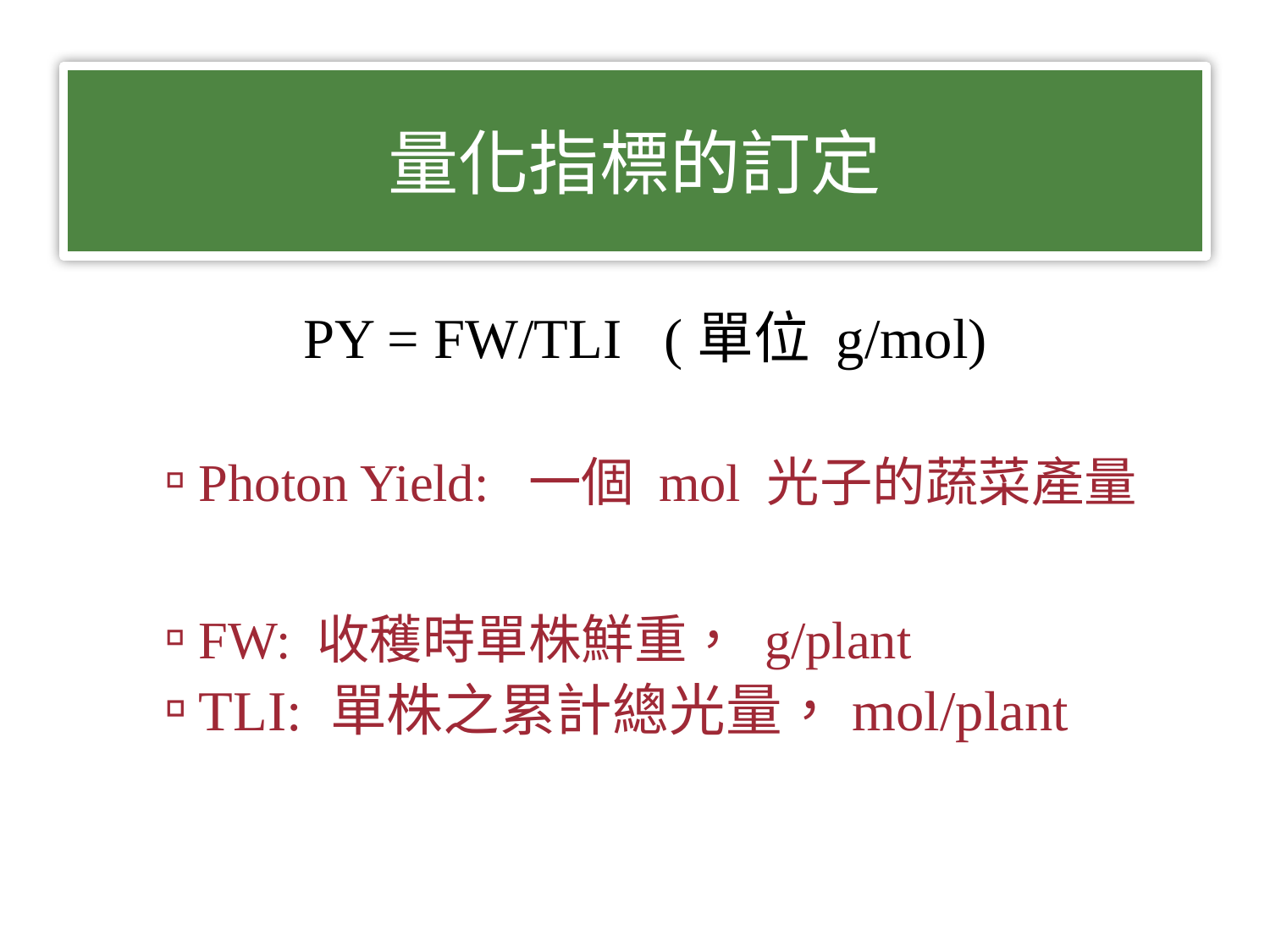

52
# 量化指標的訂定
PY = FW/TLI   (單位 g/mol)

Photon Yield:  一個 mol 光子的蔬菜產量

FW: 收穫時單株鮮重， g/plant
TLI: 單株之累計總光量，mol/plant